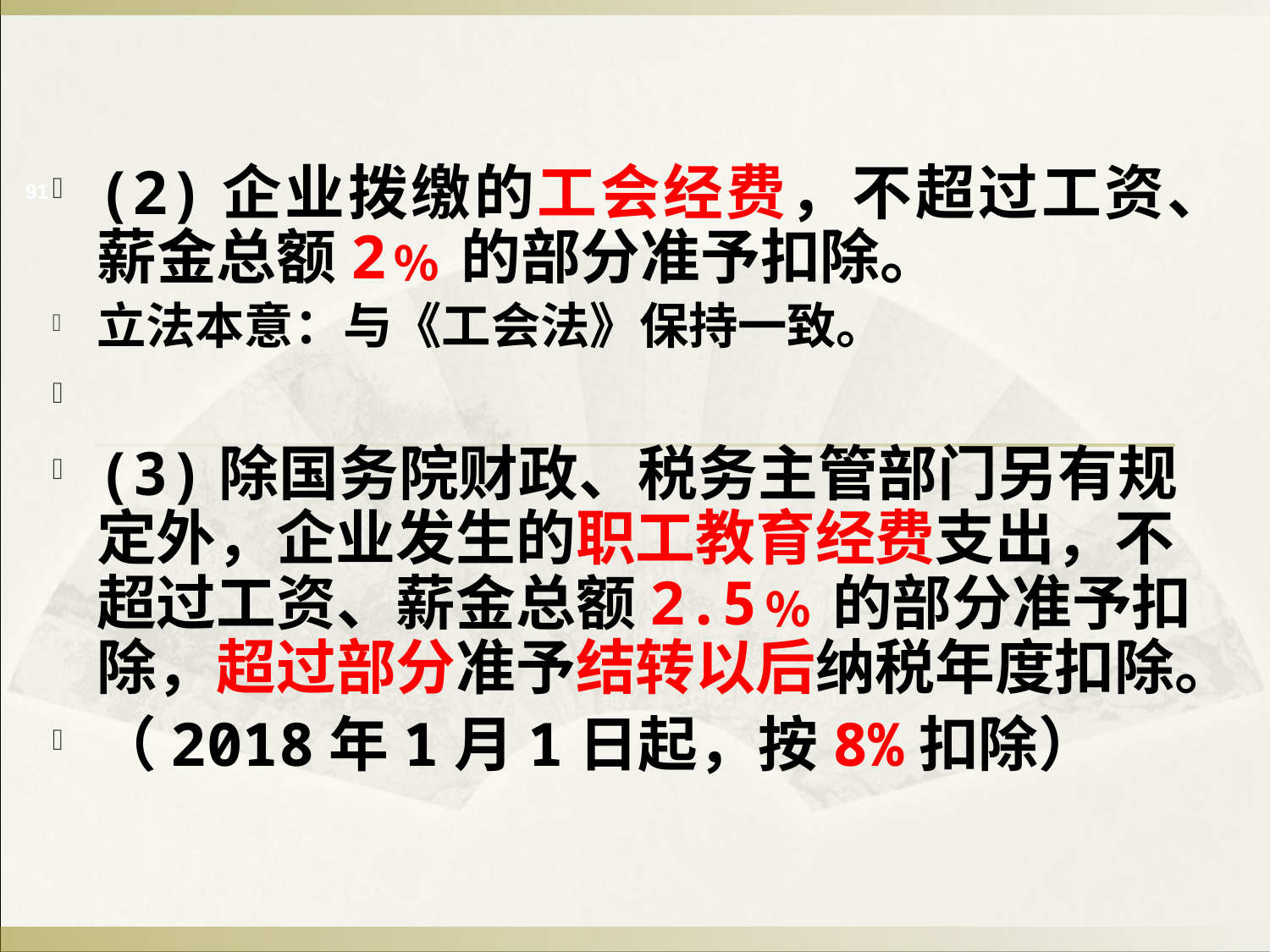

(2)企业拨缴的工会经费，不超过工资、薪金总额2﹪的部分准予扣除。
立法本意：与《工会法》保持一致。

(3)除国务院财政、税务主管部门另有规定外，企业发生的职工教育经费支出，不超过工资、薪金总额2.5﹪的部分准予扣除，超过部分准予结转以后纳税年度扣除。
（2018年1月1日起，按8%扣除）

91